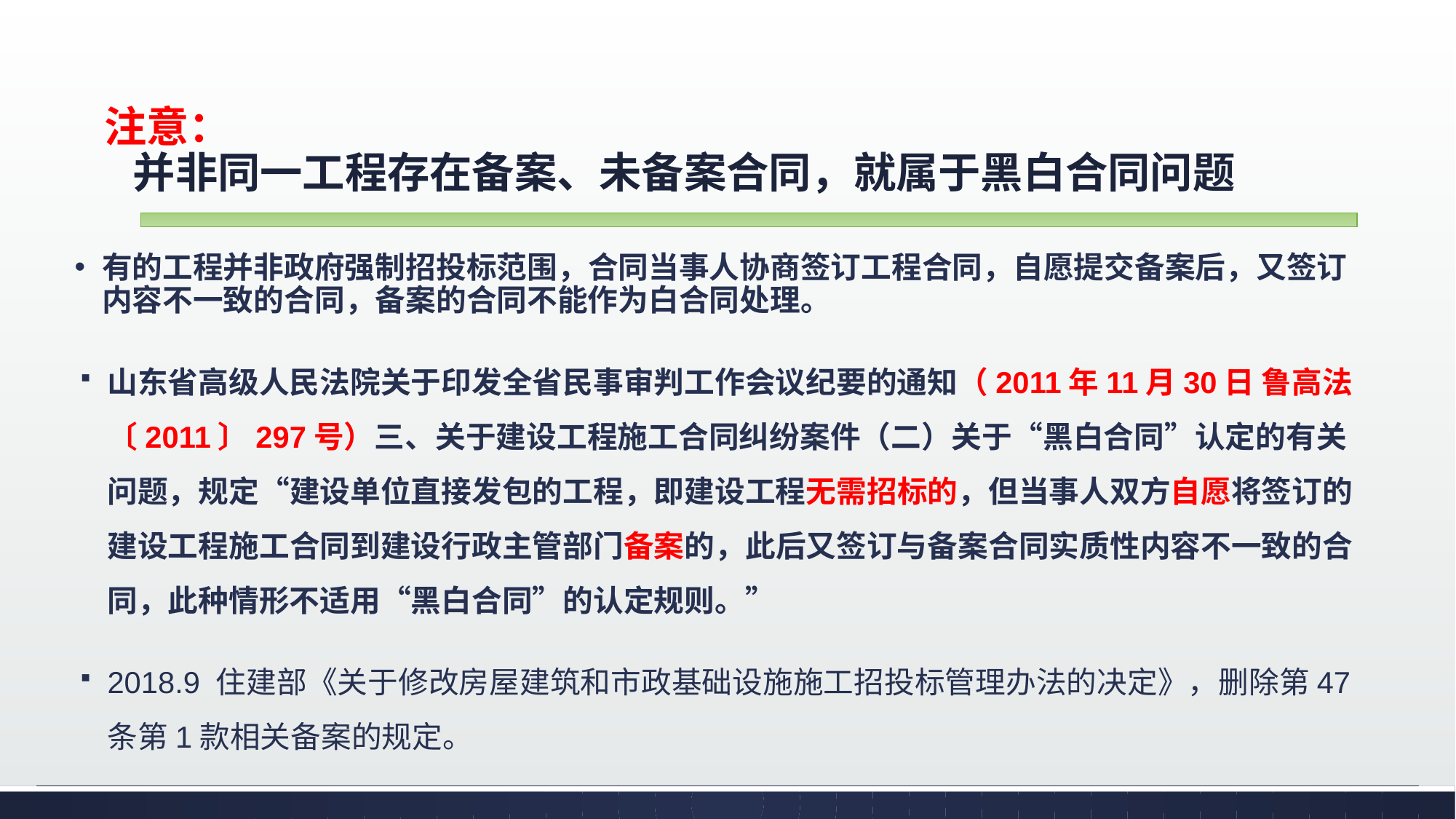

# 注意： 并非同一工程存在备案、未备案合同，就属于黑白合同问题

有的工程并非政府强制招投标范围，合同当事人协商签订工程合同，自愿提交备案后，又签订内容不一致的合同，备案的合同不能作为白合同处理。
山东省高级人民法院关于印发全省民事审判工作会议纪要的通知（2011年11月30日 鲁高法〔2011〕297号）三、关于建设工程施工合同纠纷案件（二）关于“黑白合同”认定的有关问题，规定“建设单位直接发包的工程，即建设工程无需招标的，但当事人双方自愿将签订的建设工程施工合同到建设行政主管部门备案的，此后又签订与备案合同实质性内容不一致的合同，此种情形不适用“黑白合同”的认定规则。”
2018.9 住建部《关于修改房屋建筑和市政基础设施施工招投标管理办法的决定》，删除第47条第1款相关备案的规定。